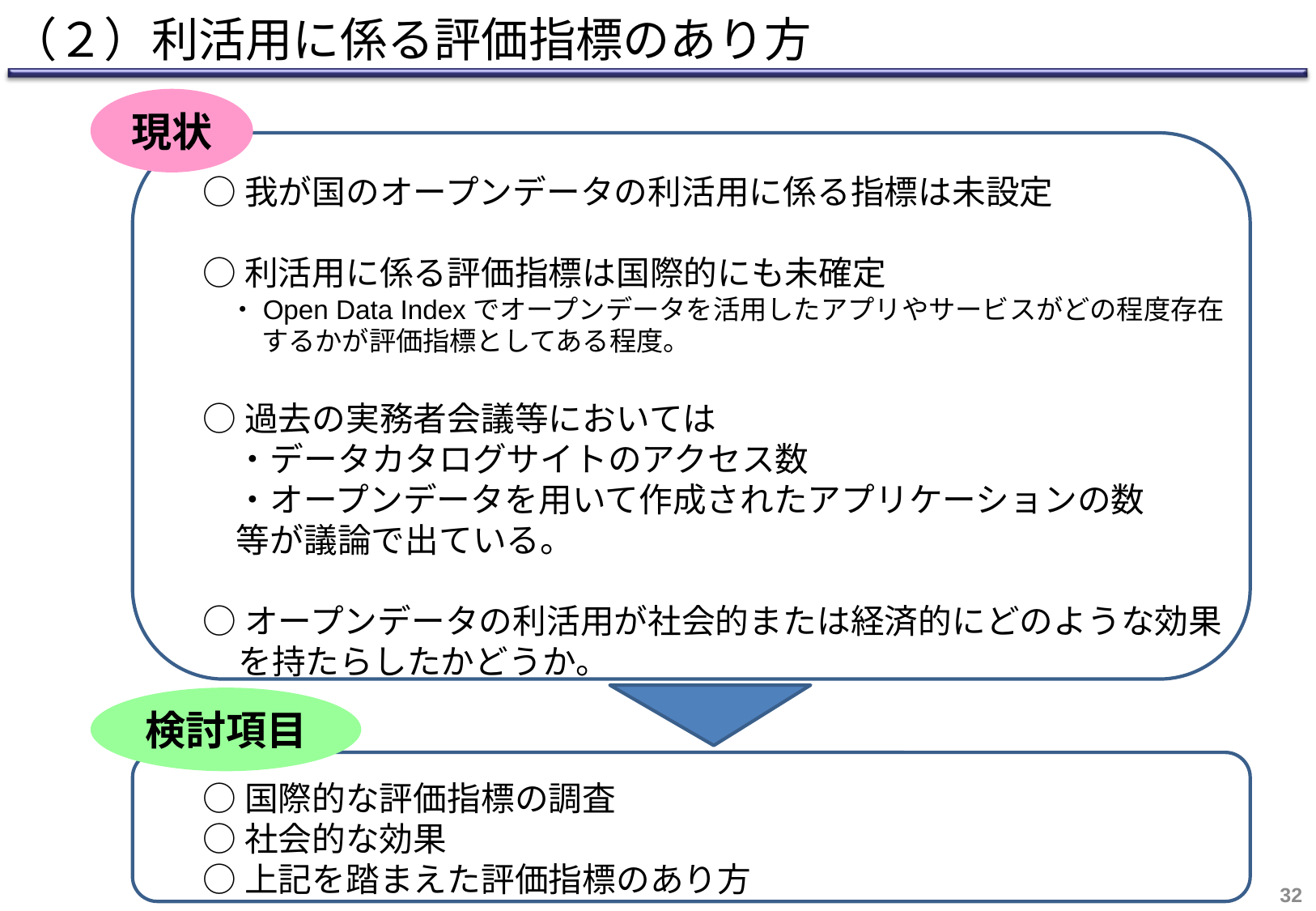

（２）利活用に係る評価指標のあり方
現状

○我が国のオープンデータの利活用に係る指標は未設定

○利活用に係る評価指標は国際的にも未確定
　・Open Data Indexでオープンデータを活用したアプリやサービスがどの程度存在するかが評価指標としてある程度。

○過去の実務者会議等においては
　・データカタログサイトのアクセス数
　・オープンデータを用いて作成されたアプリケーションの数
　等が議論で出ている。

○オープンデータの利活用が社会的または経済的にどのような効果を持たらしたかどうか。

検討項目

○国際的な評価指標の調査
○社会的な効果
○上記を踏まえた評価指標のあり方
32